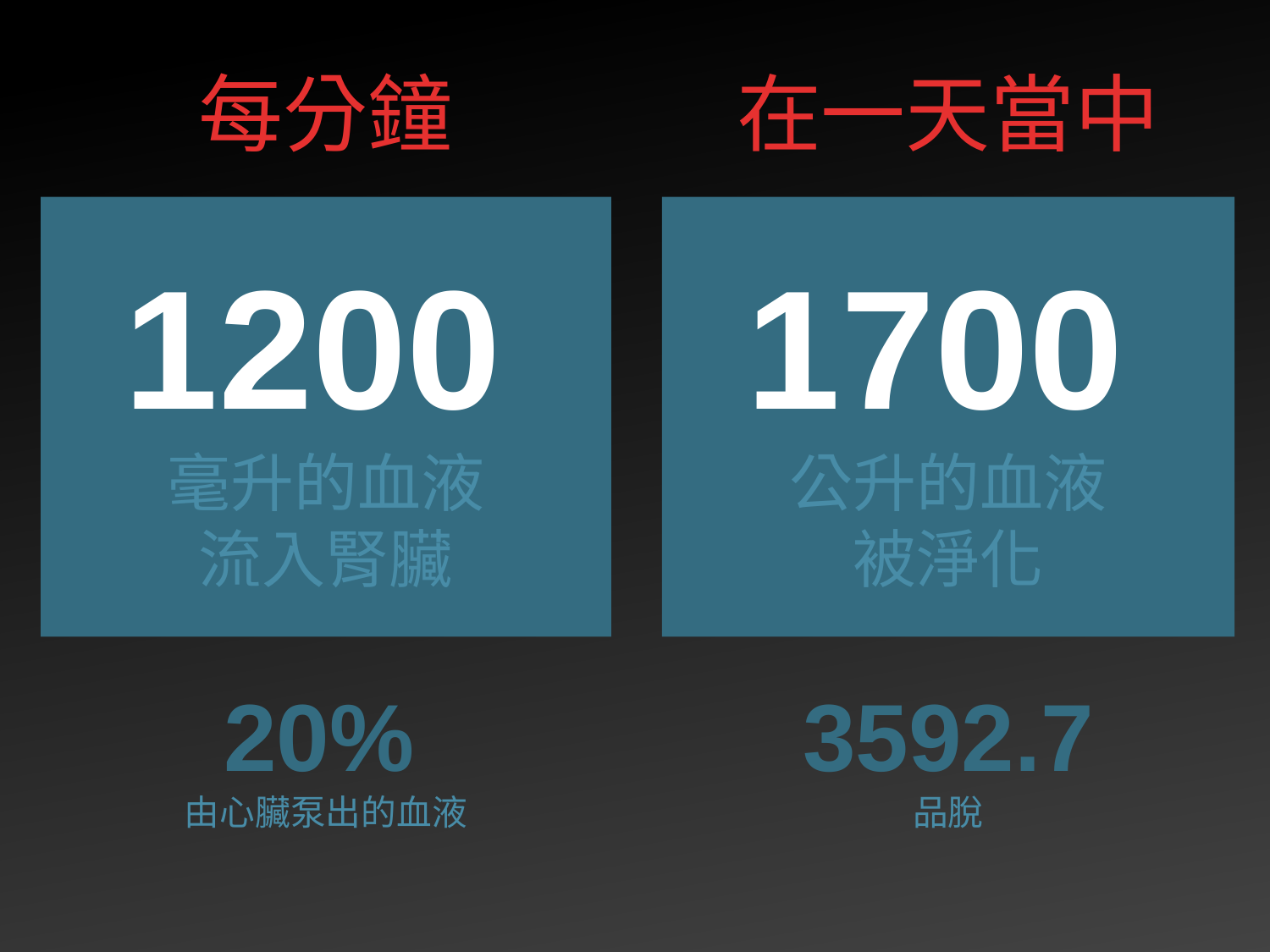

每分鐘

1200
毫升的血液
流入腎臟
在一天當中

1700
公升的血液
被淨化
20%
由心臟泵出的血液
3592.7
品脫